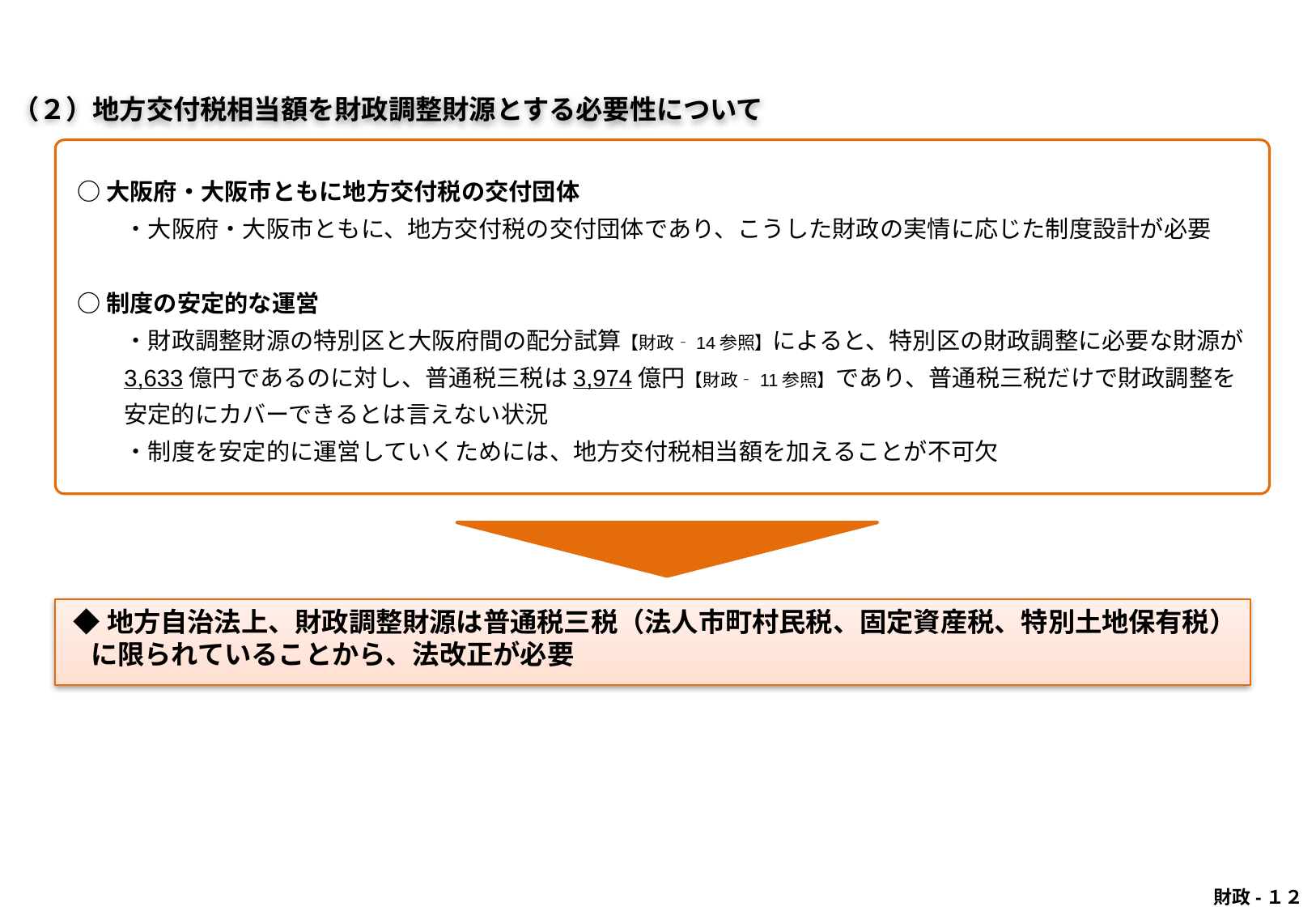

（２）地方交付税相当額を財政調整財源とする必要性について

○大阪府・大阪市ともに地方交付税の交付団体
　　・大阪府・大阪市ともに、地方交付税の交付団体であり、こうした財政の実情に応じた制度設計が必要

○制度の安定的な運営
　　・財政調整財源の特別区と大阪府間の配分試算【財政‐14参照】によると、特別区の財政調整に必要な財源が3,633億円であるのに対し、普通税三税は3,974億円【財政‐11参照】であり、普通税三税だけで財政調整を安定的にカバーできるとは言えない状況
　　・制度を安定的に運営していくためには、地方交付税相当額を加えることが不可欠

 ◆地方自治法上、財政調整財源は普通税三税（法人市町村民税、固定資産税、特別土地保有税）に限られていることから、法改正が必要

 財政-１２